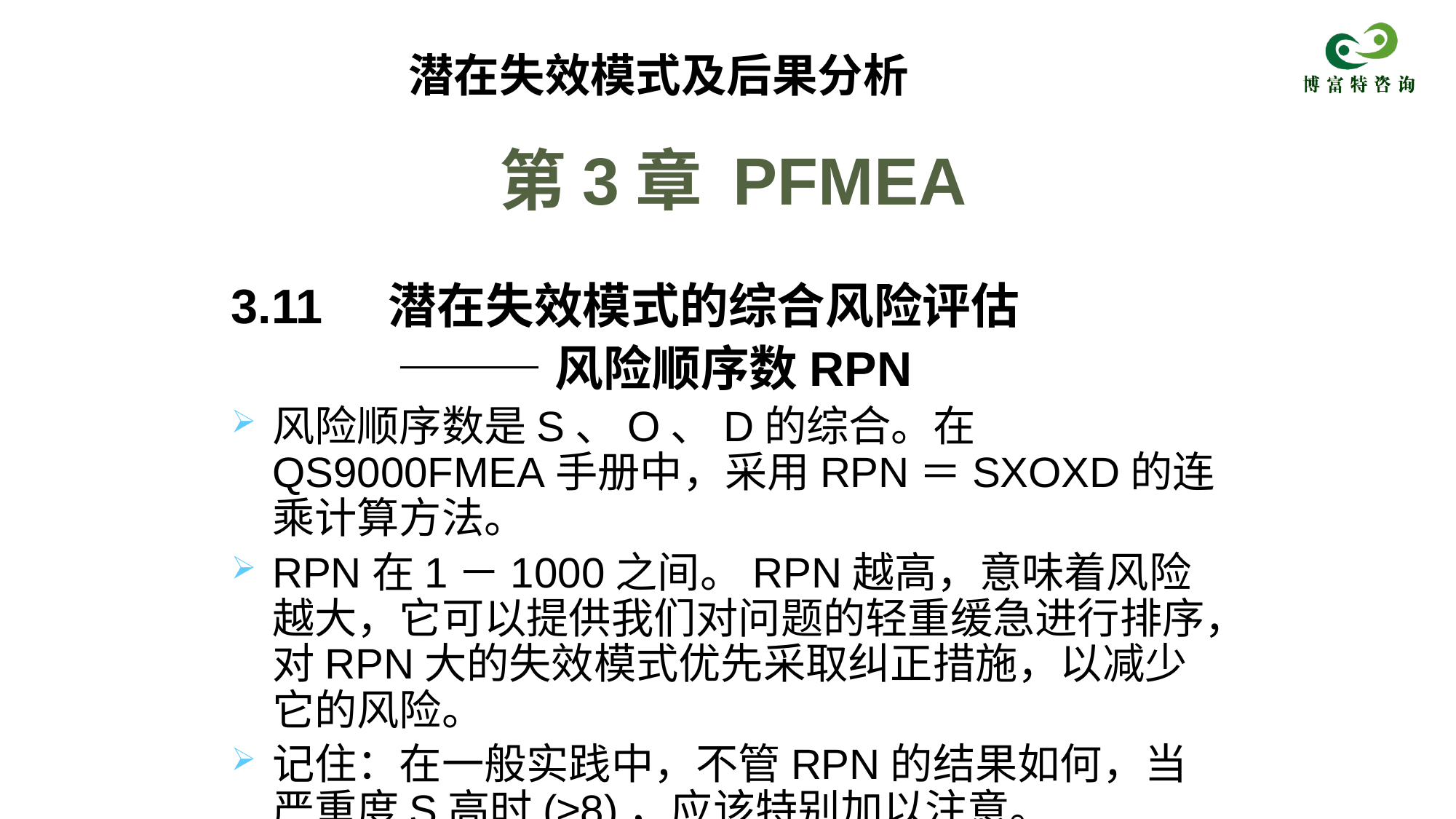

潜在失效模式及后果分析
# 第3章 PFMEA
3.11    潜在失效模式的综合风险评估
               ―――风险顺序数RPN
风险顺序数是S、O、D的综合。在QS9000FMEA手册中，采用RPN＝SXOXD的连乘计算方法。
RPN在1－1000之间。RPN越高，意味着风险越大，它可以提供我们对问题的轻重缓急进行排序，对RPN大的失效模式优先采取纠正措施，以减少它的风险。
记住：在一般实践中，不管RPN的结果如何，当严重度S高时(≥8)，应该特别加以注意。
67